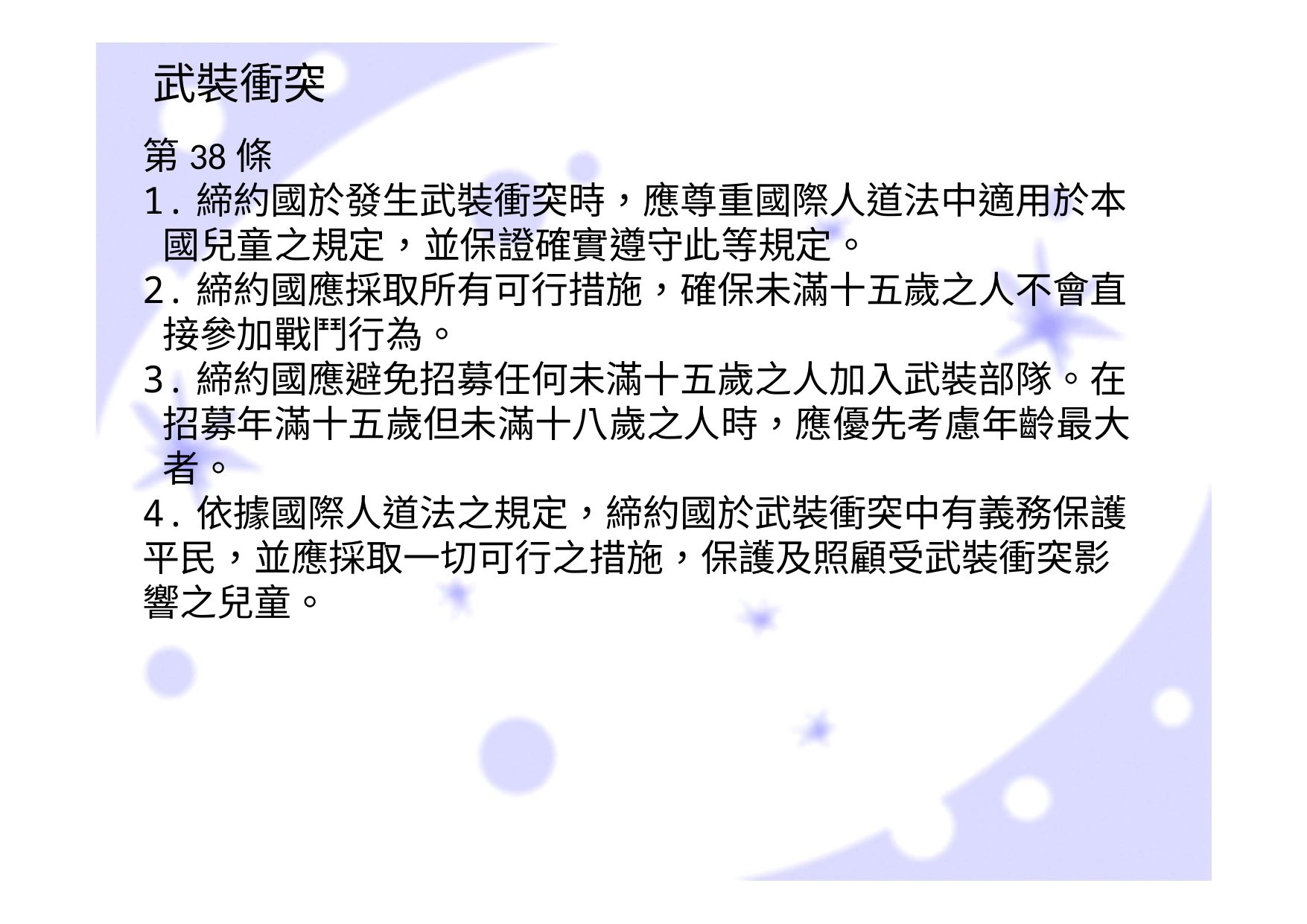

武裝衝突
第38條
1.締約國於發生武裝衝突時，應尊重國際人道法中適用於本國兒童之規定，並保證確實遵守此等規定。
2.締約國應採取所有可行措施，確保未滿十五歲之人不會直接參加戰鬥行為。
3.締約國應避免招募任何未滿十五歲之人加入武裝部隊。在招募年滿十五歲但未滿十八歲之人時，應優先考慮年齡最大者。
4.依據國際人道法之規定，締約國於武裝衝突中有義務保護平民，並應採取一切可行之措施，保護及照顧受武裝衝突影響之兒童。